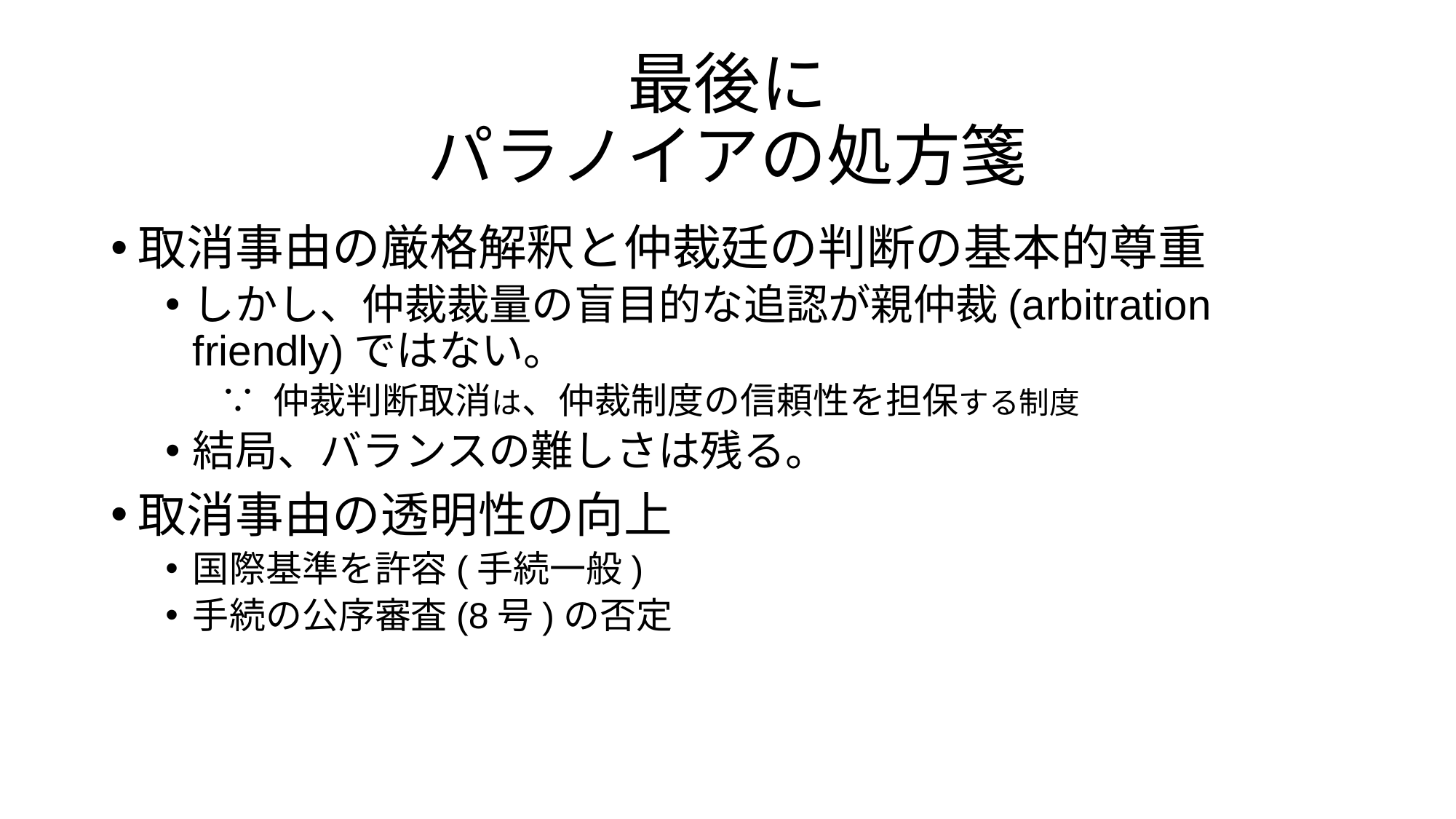

# 最後に パラノイアの処方箋
取消事由の厳格解釈と仲裁廷の判断の基本的尊重
しかし、仲裁裁量の盲目的な追認が親仲裁(arbitration friendly)ではない。
∵ 仲裁判断取消は、仲裁制度の信頼性を担保する制度
結局、バランスの難しさは残る。
取消事由の透明性の向上
国際基準を許容(手続一般)
手続の公序審査(8号)の否定